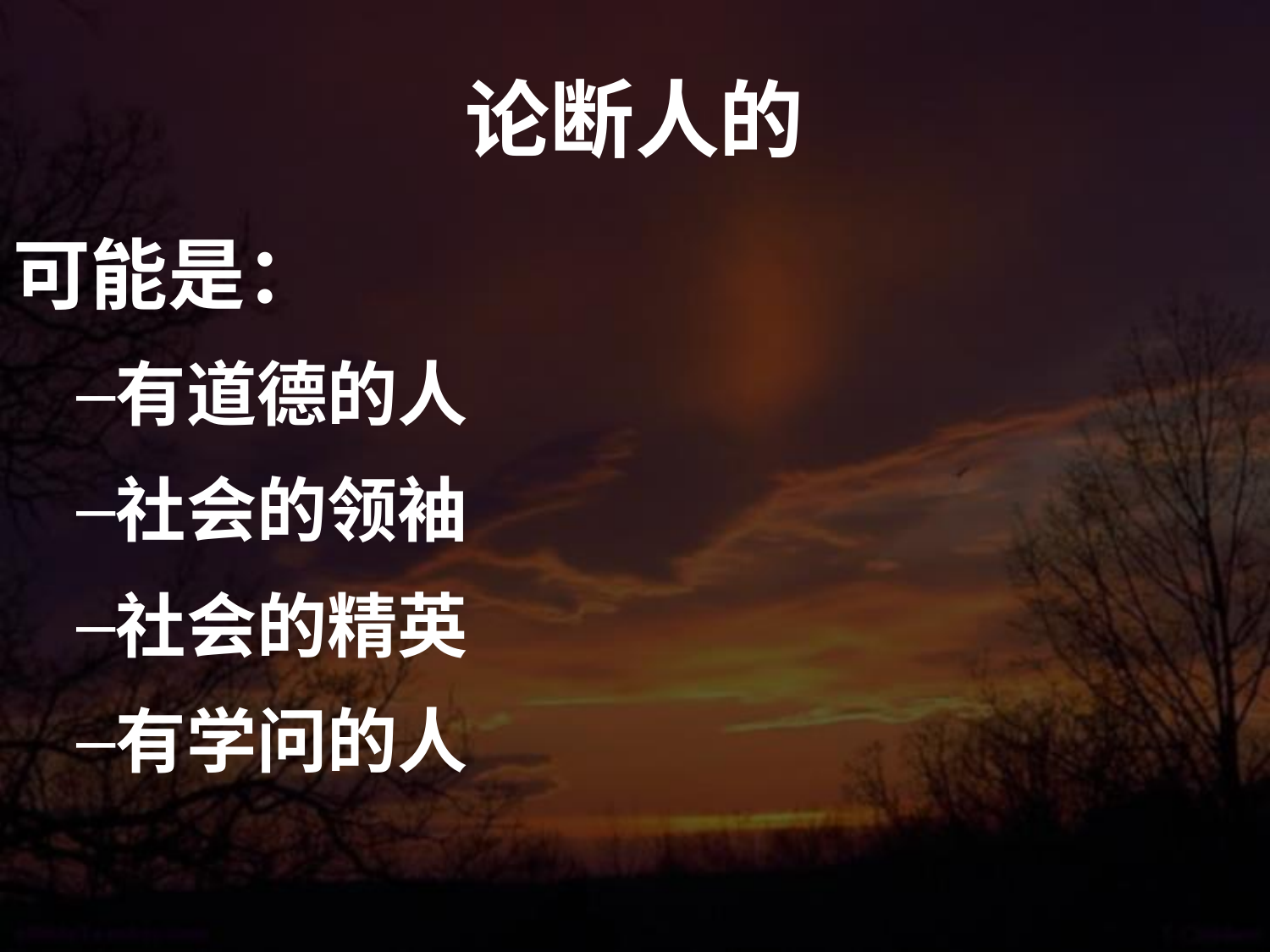

# 论断人的
可能是：
有道德的人
社会的领袖
社会的精英
有学问的人